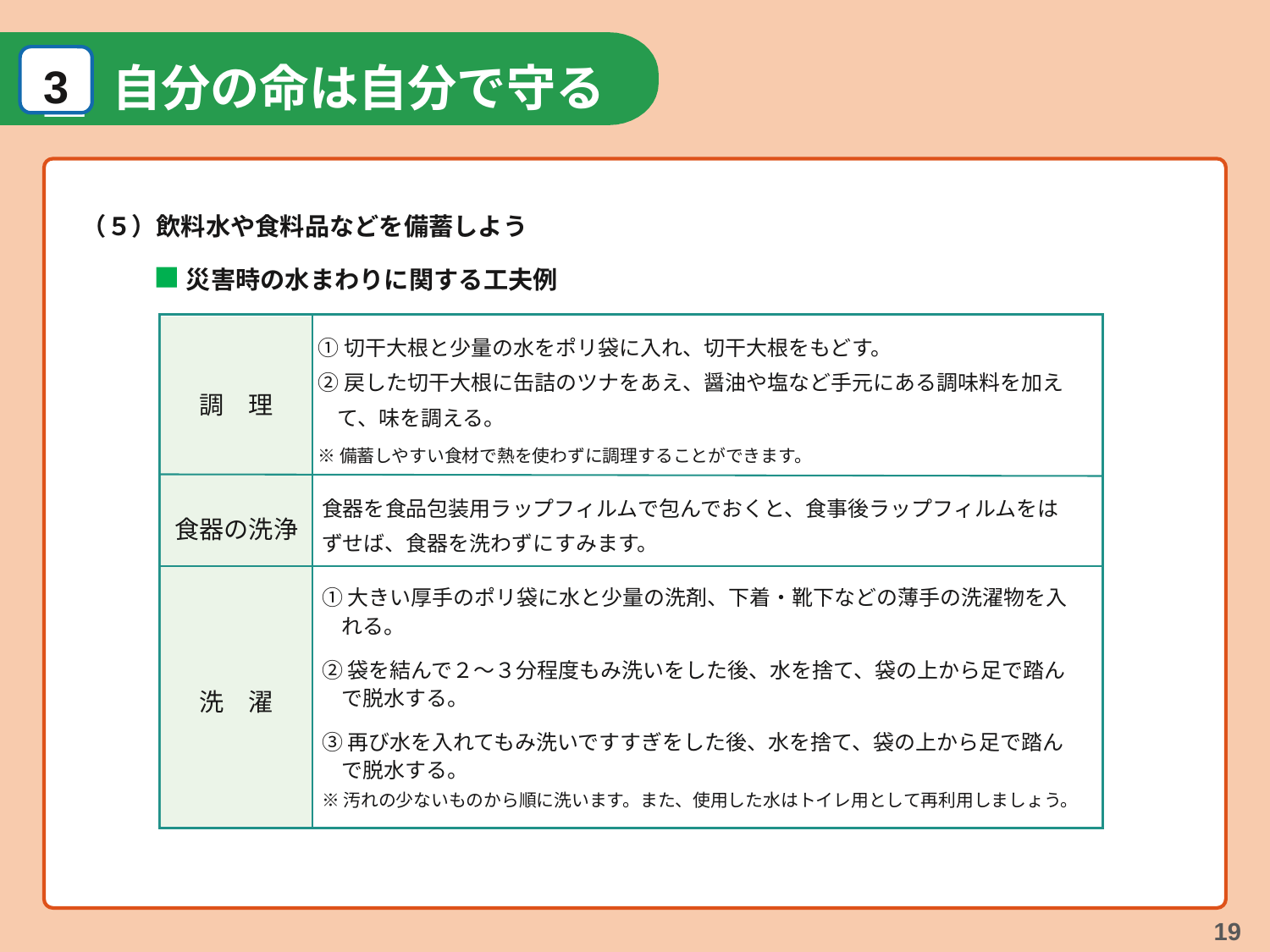

１
3
自分の命は自分で守る

　災害は、忘れた頃にやってきます。地震や台風などは、人の力では回避することはできません。だからこそ、日頃からの備えが重要です。
　地域や身近にいる人同士が助け合うことで、被害を小さくすることができますが、まわりの人を助けるには、まず自分自身が無事でなければなりません。
（５）飲料水や食料品などを備蓄しよう
災害時の水まわりに関する工夫例

①切干大根と少量の水をポリ袋に入れ、切干大根をもどす。
②戻した切干大根に缶詰のツナをあえ、醤油や塩など手元にある調味料を加えて、味を調える。
※備蓄しやすい食材で熱を使わずに調理することができます。
調　理
食器を食品包装用ラップフィルムで包んでおくと、食事後ラップフィルムをはずせば、食器を洗わずにすみます。
食器の洗浄
①大きい厚手のポリ袋に水と少量の洗剤、下着・靴下などの薄手の洗濯物を入れる。
②袋を結んで２～３分程度もみ洗いをした後、水を捨て、袋の上から足で踏んで脱水する。
洗　濯
③再び水を入れてもみ洗いですすぎをした後、水を捨て、袋の上から足で踏んで脱水する。
※汚れの少ないものから順に洗います。また、使用した水はトイレ用として再利用しましょう。